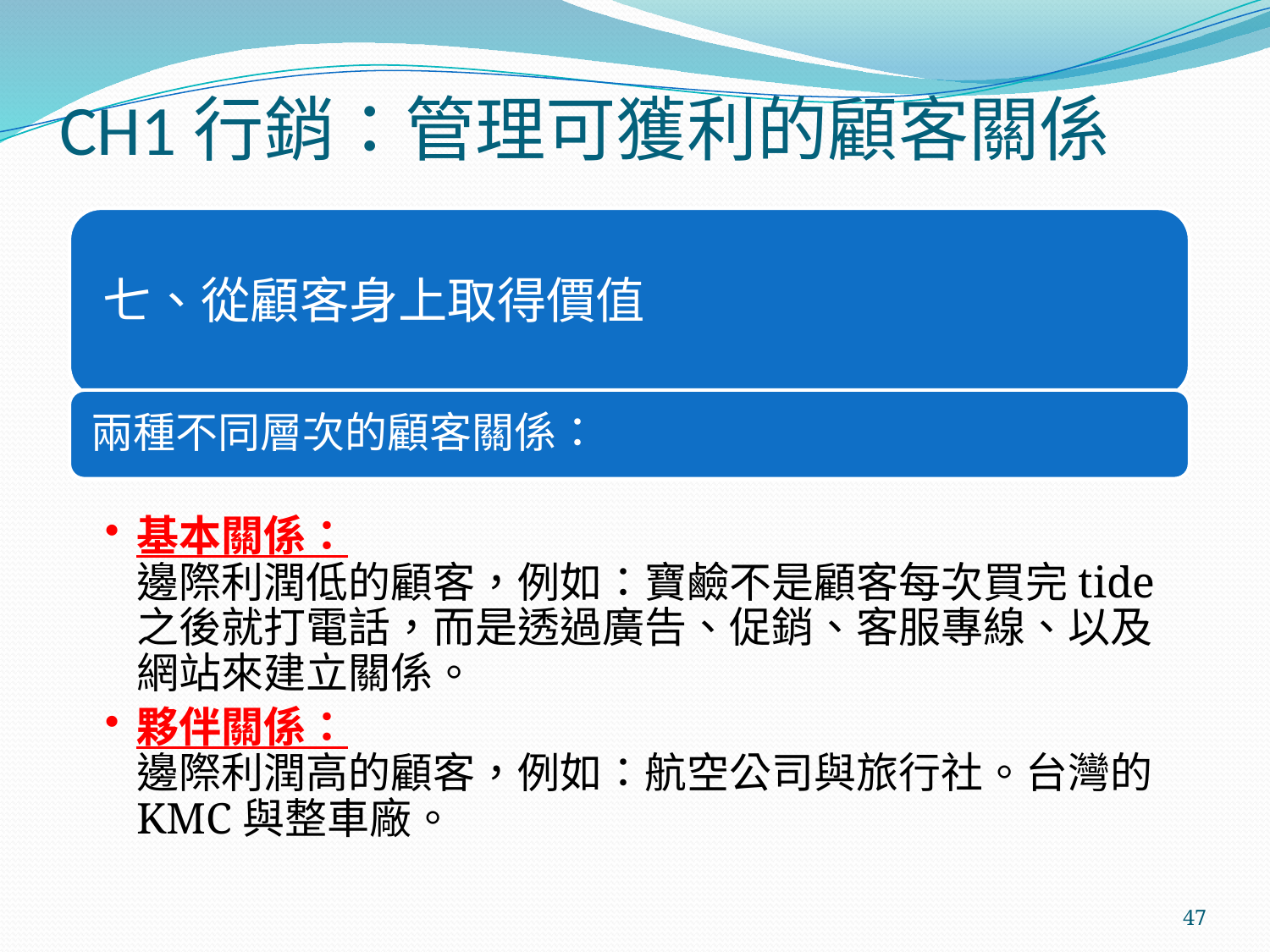

# CH1行銷：管理可獲利的顧客關係
七、從顧客身上取得價值
兩種不同層次的顧客關係：
基本關係：
邊際利潤低的顧客，例如：寶鹼不是顧客每次買完tide之後就打電話，而是透過廣告、促銷、客服專線、以及網站來建立關係。
夥伴關係：
邊際利潤高的顧客，例如：航空公司與旅行社。台灣的KMC與整車廠。
47